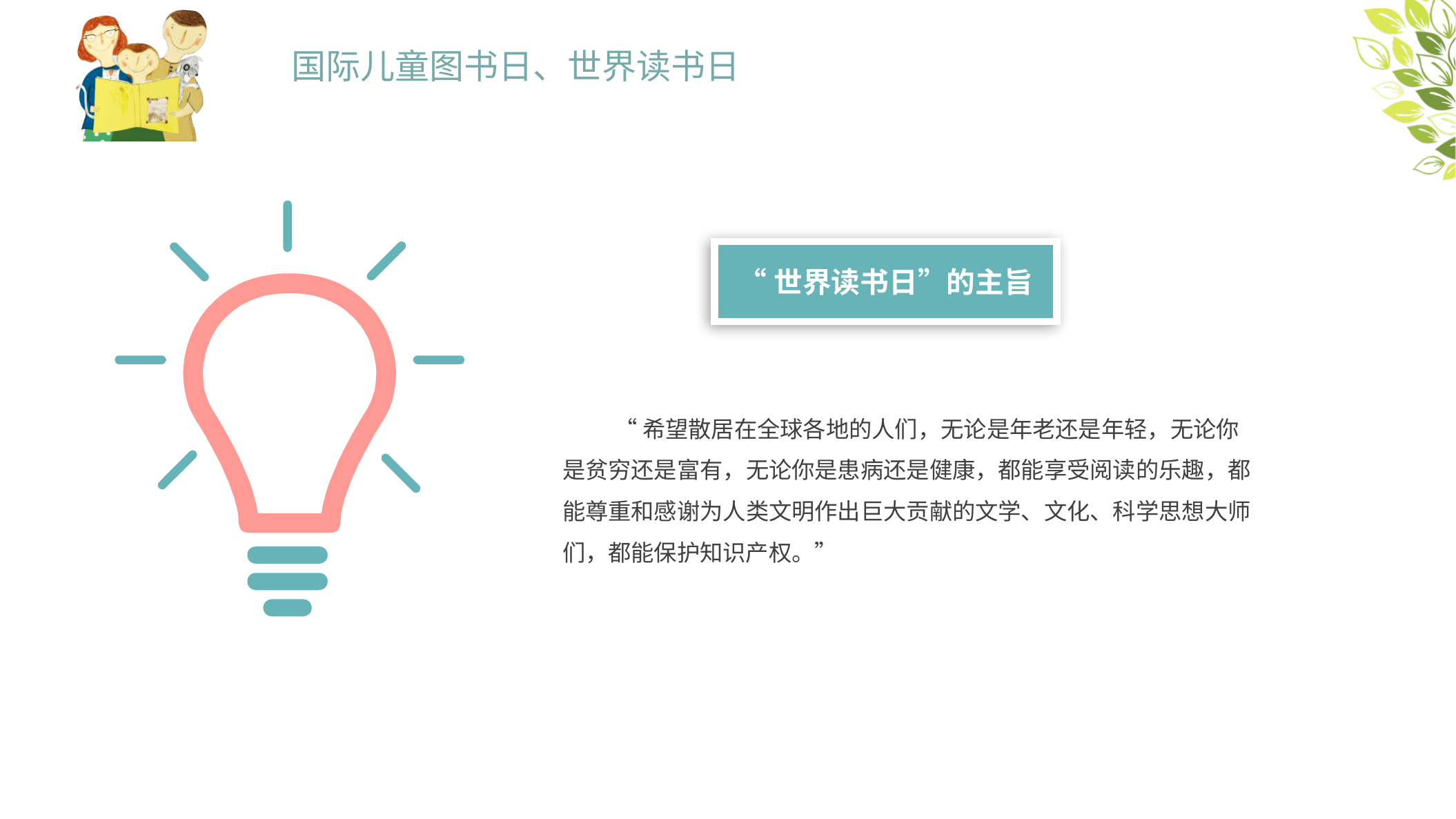

国际儿童图书日、世界读书日

“世界读书日”的主旨

“希望散居在全球各地的人们，无论是年老还是年轻，无论你是贫穷还是富有，无论你是患病还是健康，都能享受阅读的乐趣，都能尊重和感谢为人类文明作出巨大贡献的文学、文化、科学思想大师们，都能保护知识产权。”